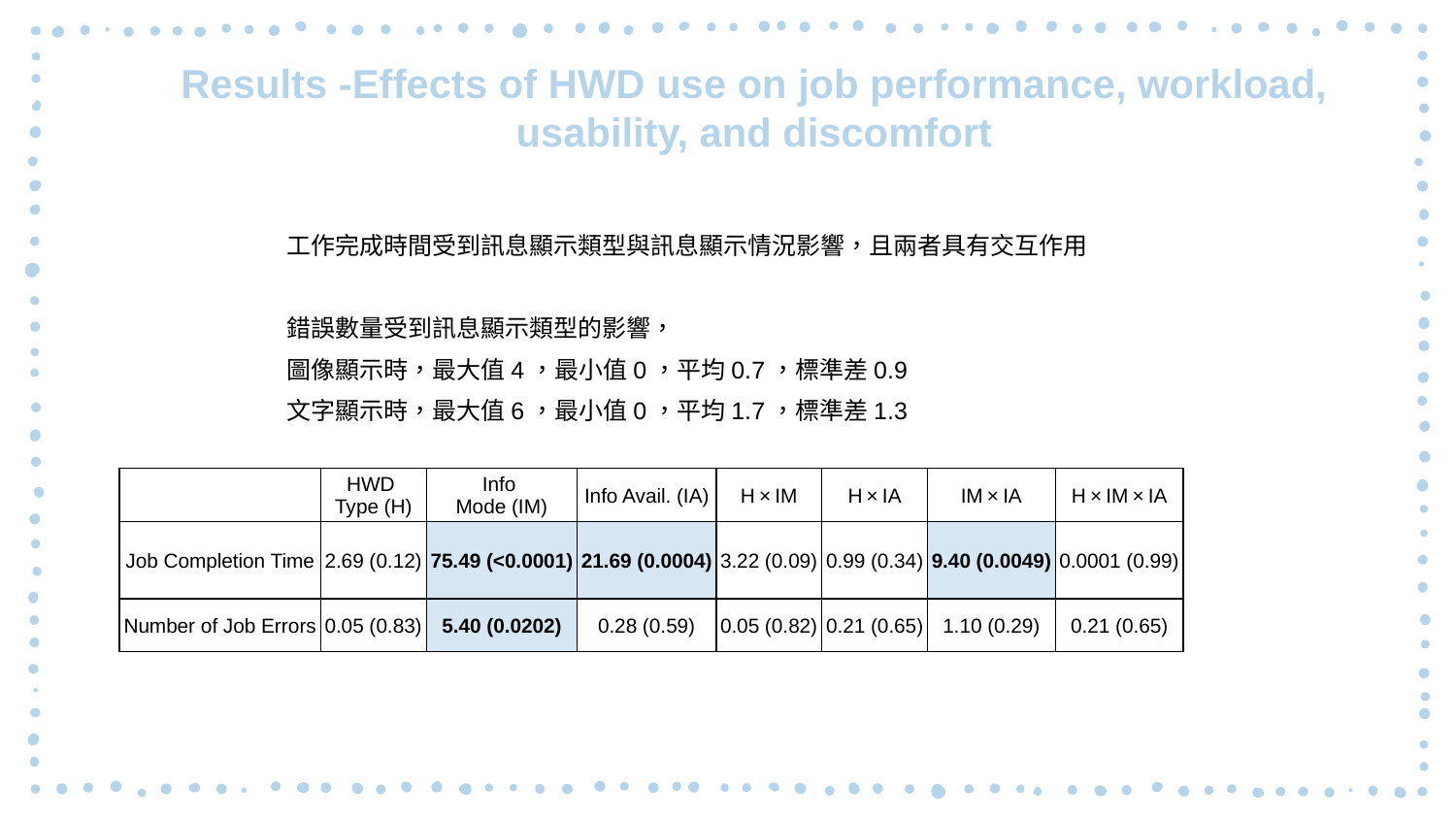

# Results -Effects of HWD use on job performance, workload, usability, and discomfort
工作完成時間受到訊息顯示類型與訊息顯示情況影響，且兩者具有交互作用

錯誤數量受到訊息顯示類型的影響，
圖像顯示時，最大值4，最小值0，平均0.7，標準差0.9
文字顯示時，最大值6，最小值0，平均1.7，標準差1.3

|  | HWD Type (H) | Info Mode (IM) | Info Avail. (IA) | H × IM | H × IA | IM × IA | H × IM × IA |
| --- | --- | --- | --- | --- | --- | --- | --- |
| Job Completion Time | 2.69 (0.12) | 75.49 (<0.0001) | 21.69 (0.0004) | 3.22 (0.09) | 0.99 (0.34) | 9.40 (0.0049) | 0.0001 (0.99) |
| Number of Job Errors | 0.05 (0.83) | 5.40 (0.0202) | 0.28 (0.59) | 0.05 (0.82) | 0.21 (0.65) | 1.10 (0.29) | 0.21 (0.65) |